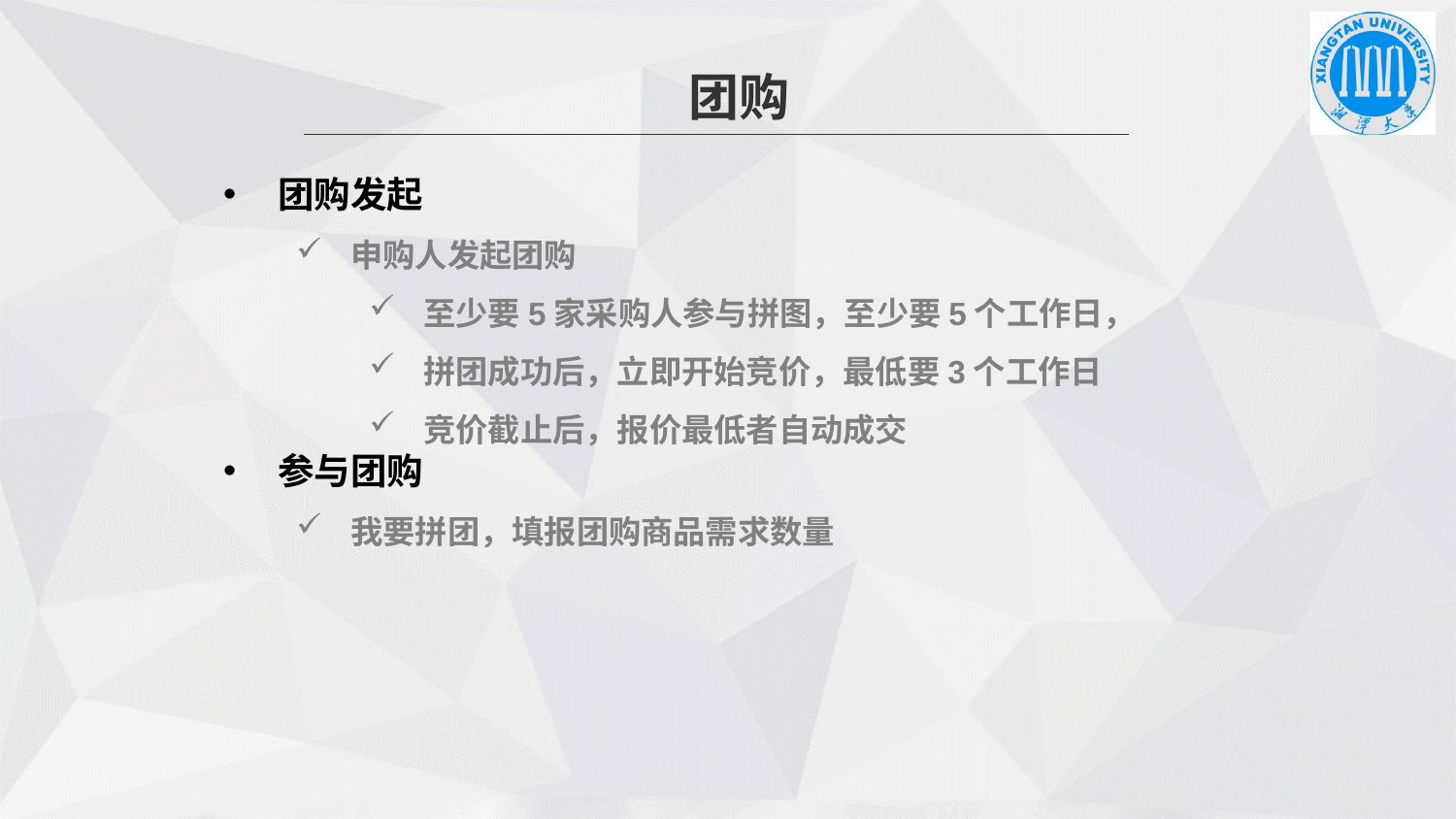

团购
团购发起
申购人发起团购
至少要5家采购人参与拼图，至少要5个工作日，
拼团成功后，立即开始竞价，最低要3个工作日
竞价截止后，报价最低者自动成交
参与团购
我要拼团，填报团购商品需求数量